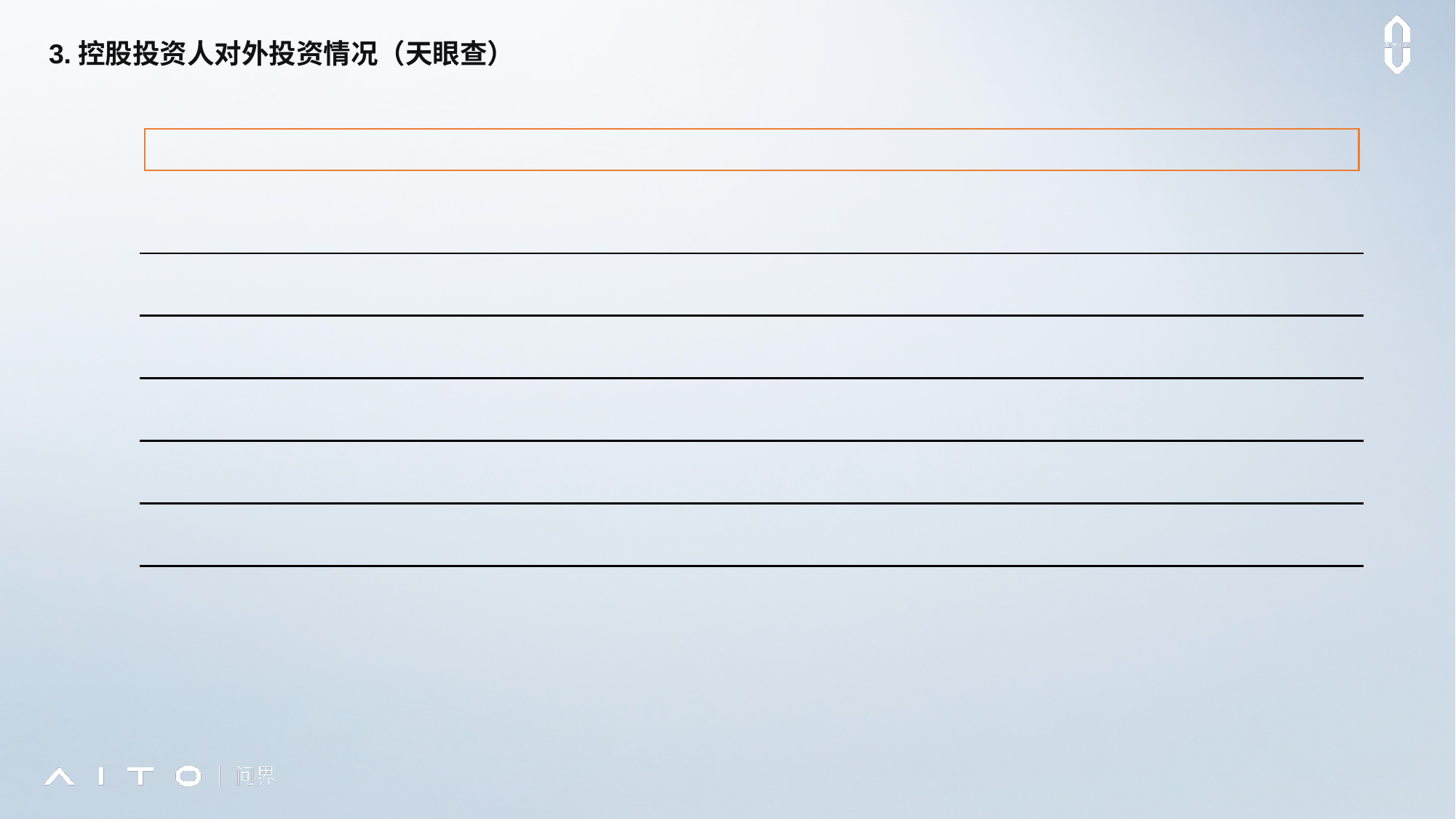

3.控股投资人对外投资情况（天眼查）
|  |
| --- |
|  |  |  |  |  |  |  |  |
| --- | --- | --- | --- | --- | --- | --- | --- |
|  |  |  |  |  |  |  |  |
|  |  |  |  |  |  |  |  |
|  |  |  |  |  |  |  |  |
|  |  |  |  |  |  |  |  |
|  |  |  |  |  |  |  |  |
|  |  |  |  |  |  |  |  |